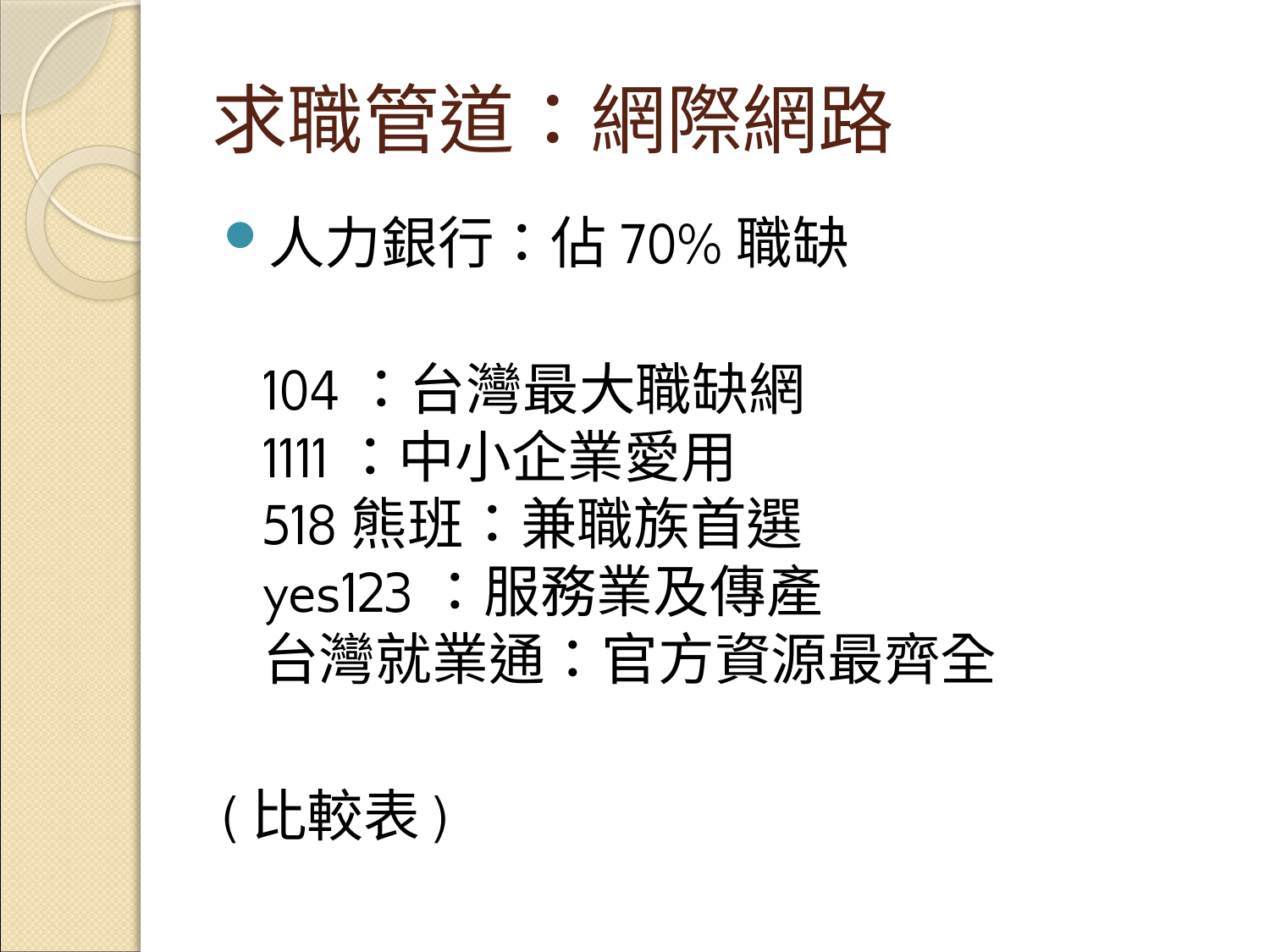

# 求職管道：網際網路
人力銀行：佔70%職缺
104：台灣最大職缺網
1111：中小企業愛用
518熊班：兼職族首選
yes123：服務業及傳產
台灣就業通：官方資源最齊全

(比較表)